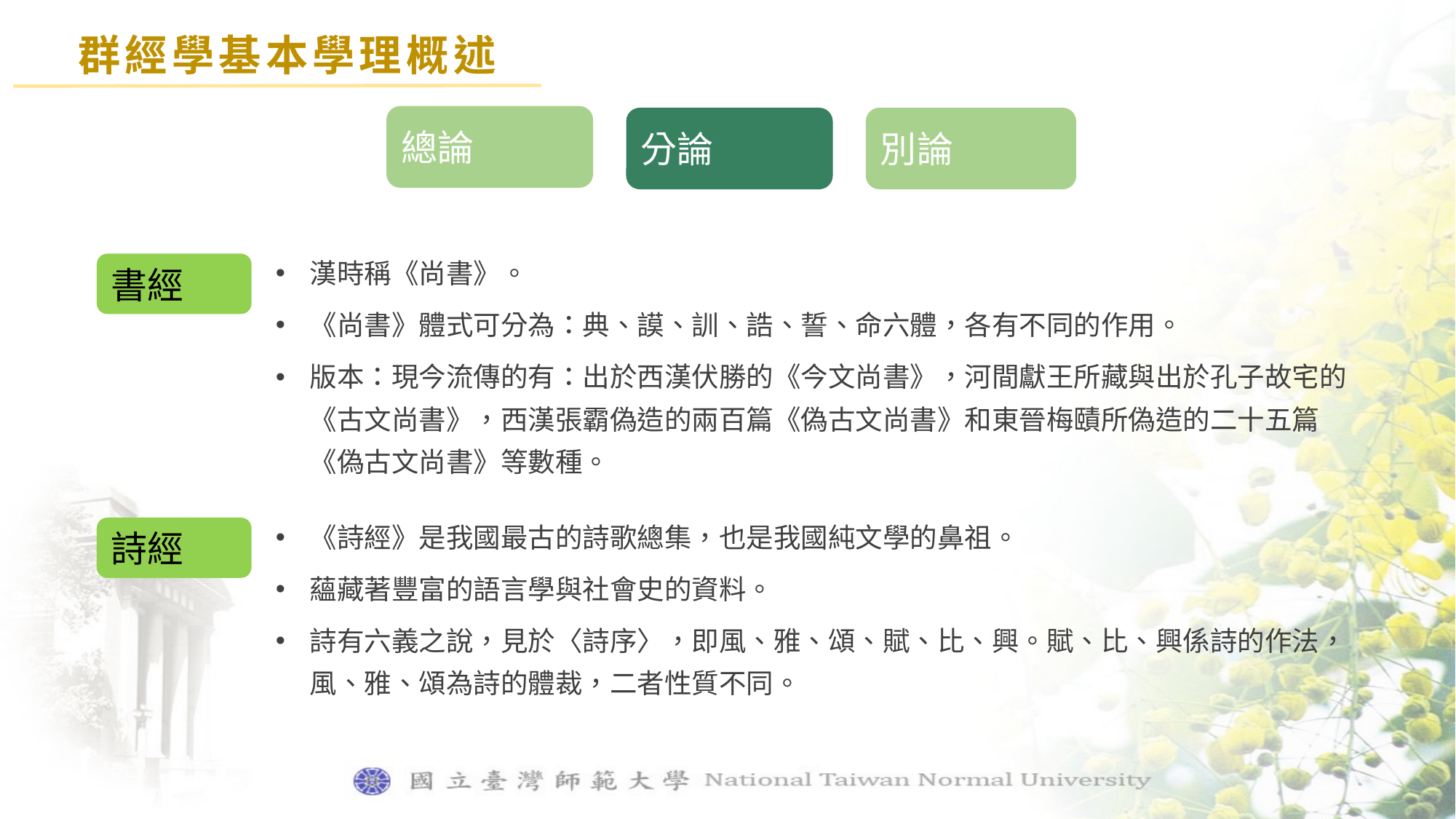

群經學基本學理概述
總論
分論
別論
漢時稱《尚書》。
《尚書》體式可分為：典、謨、訓、誥、誓、命六體，各有不同的作用。
版本：現今流傳的有：出於西漢伏勝的《今文尚書》，河間獻王所藏與出於孔子故宅的《古文尚書》，西漢張霸偽造的兩百篇《偽古文尚書》和東晉梅賾所偽造的二十五篇《偽古文尚書》等數種。
書經
《詩經》是我國最古的詩歌總集，也是我國純文學的鼻祖。
蘊藏著豐富的語言學與社會史的資料。
詩有六義之說，見於〈詩序〉，即風、雅、頌、賦、比、興。賦、比、興係詩的作法，風、雅、頌為詩的體裁，二者性質不同。
詩經